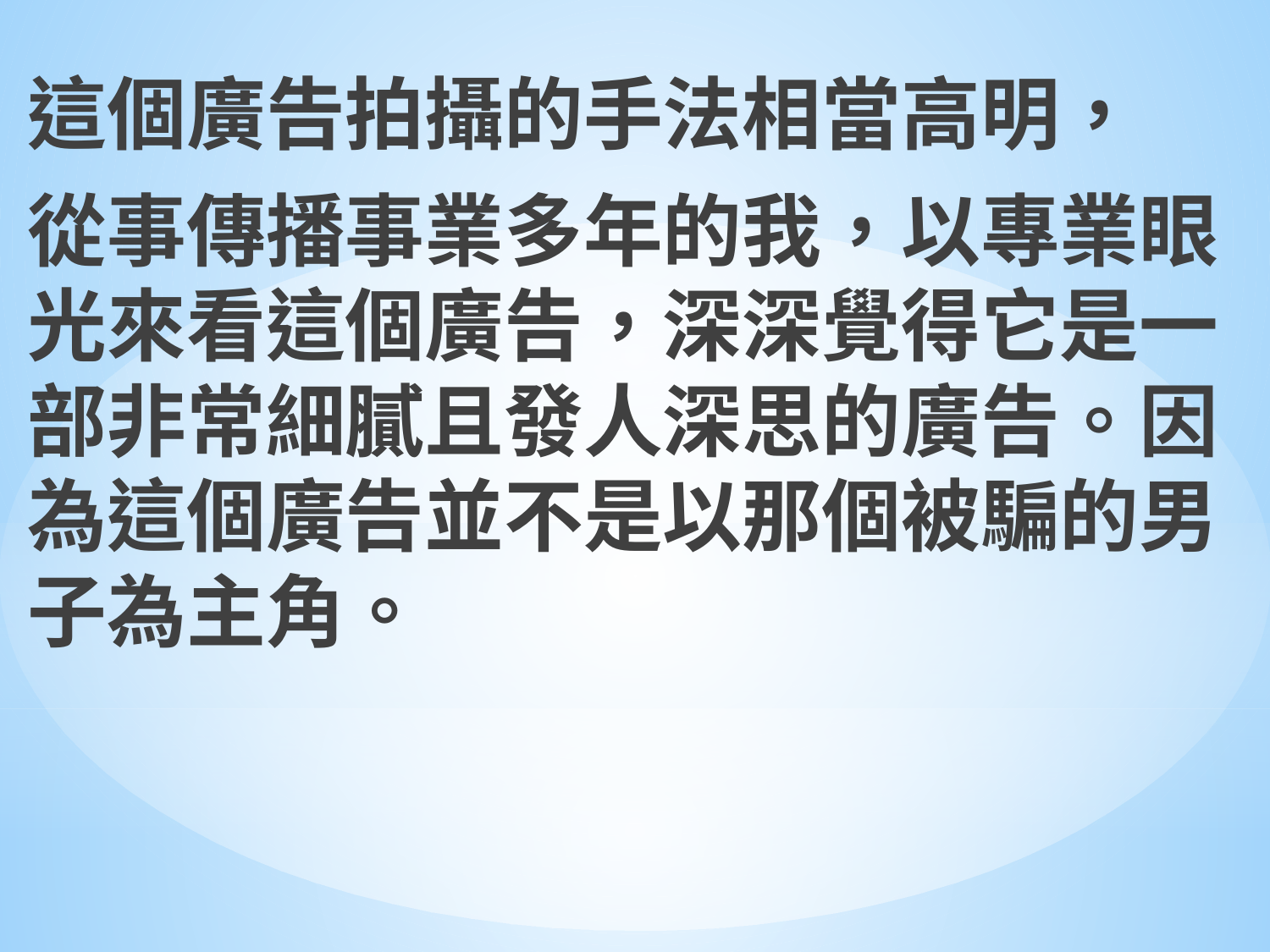

這個廣告拍攝的手法相當高明，
從事傳播事業多年的我，以專業眼光來看這個廣告，深深覺得它是一部非常細膩且發人深思的廣告。因為這個廣告並不是以那個被騙的男子為主角。
#